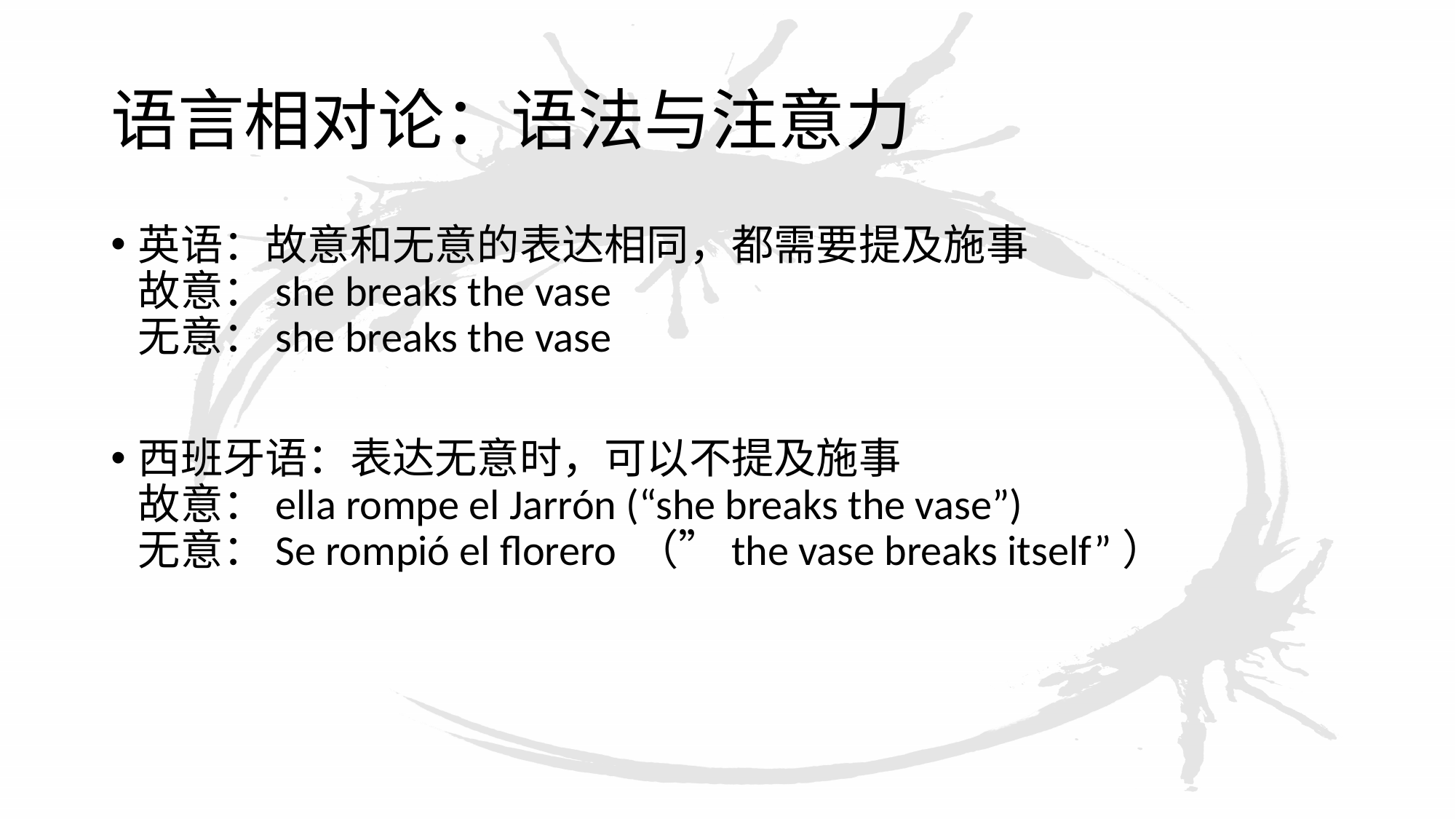

# 语言相对论：语法与注意力
英语：故意和无意的表达相同，都需要提及施事
故意：she breaks the vase
无意：she breaks the vase

西班牙语：表达无意时，可以不提及施事
故意：ella rompe el Jarrón (“she breaks the vase”)
无意：Se rompió el florero （”the vase breaks itself”）